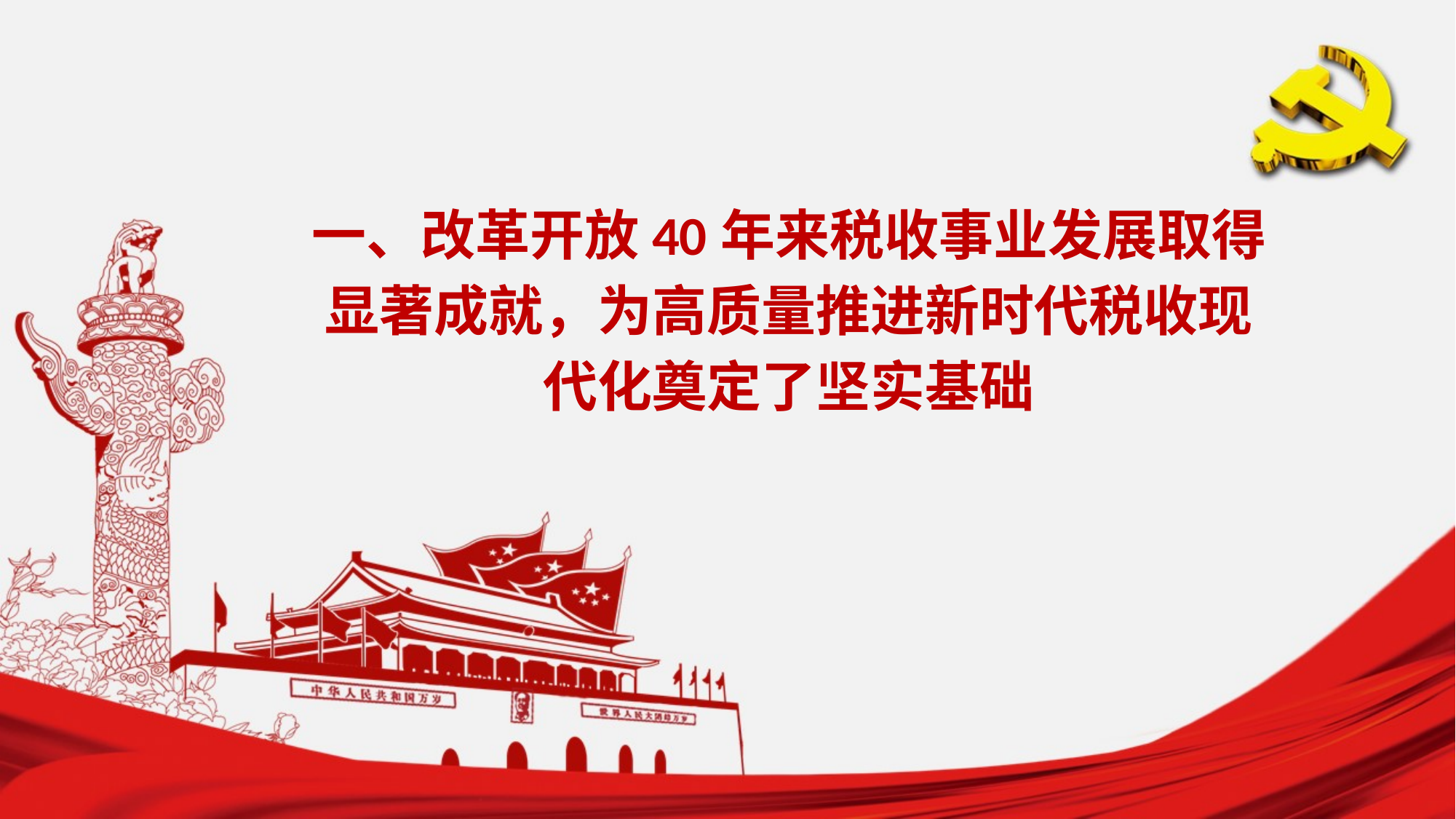

# 一、改革开放40年来税收事业发展取得显著成就，为高质量推进新时代税收现代化奠定了坚实基础